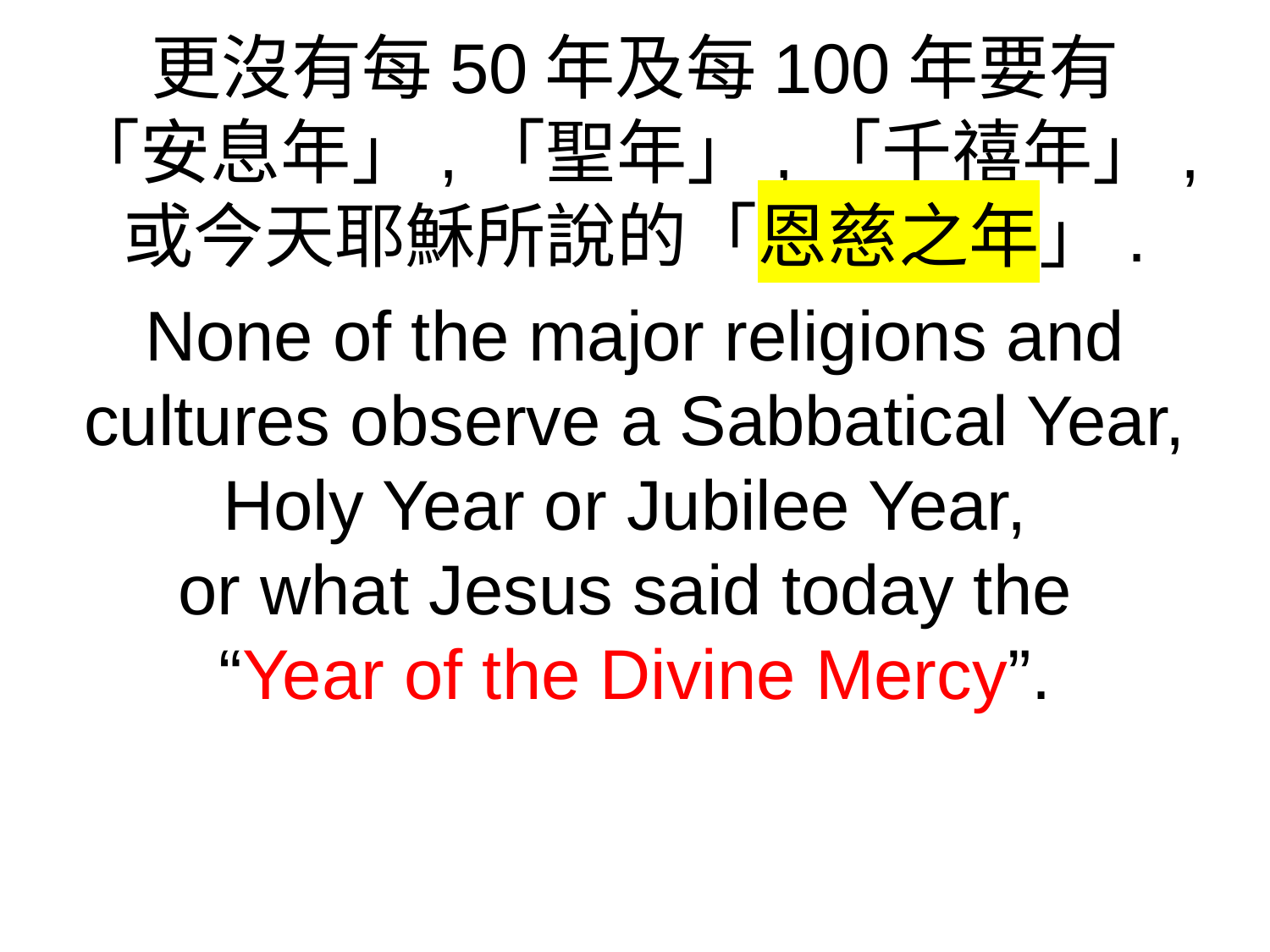

更沒有每50年及每100年要有
「安息年」,「聖年」,「千禧年」,
或今天耶穌所說的「恩慈之年」.
None of the major religions and cultures observe a Sabbatical Year, Holy Year or Jubilee Year,
or what Jesus said today the
“Year of the Divine Mercy”.